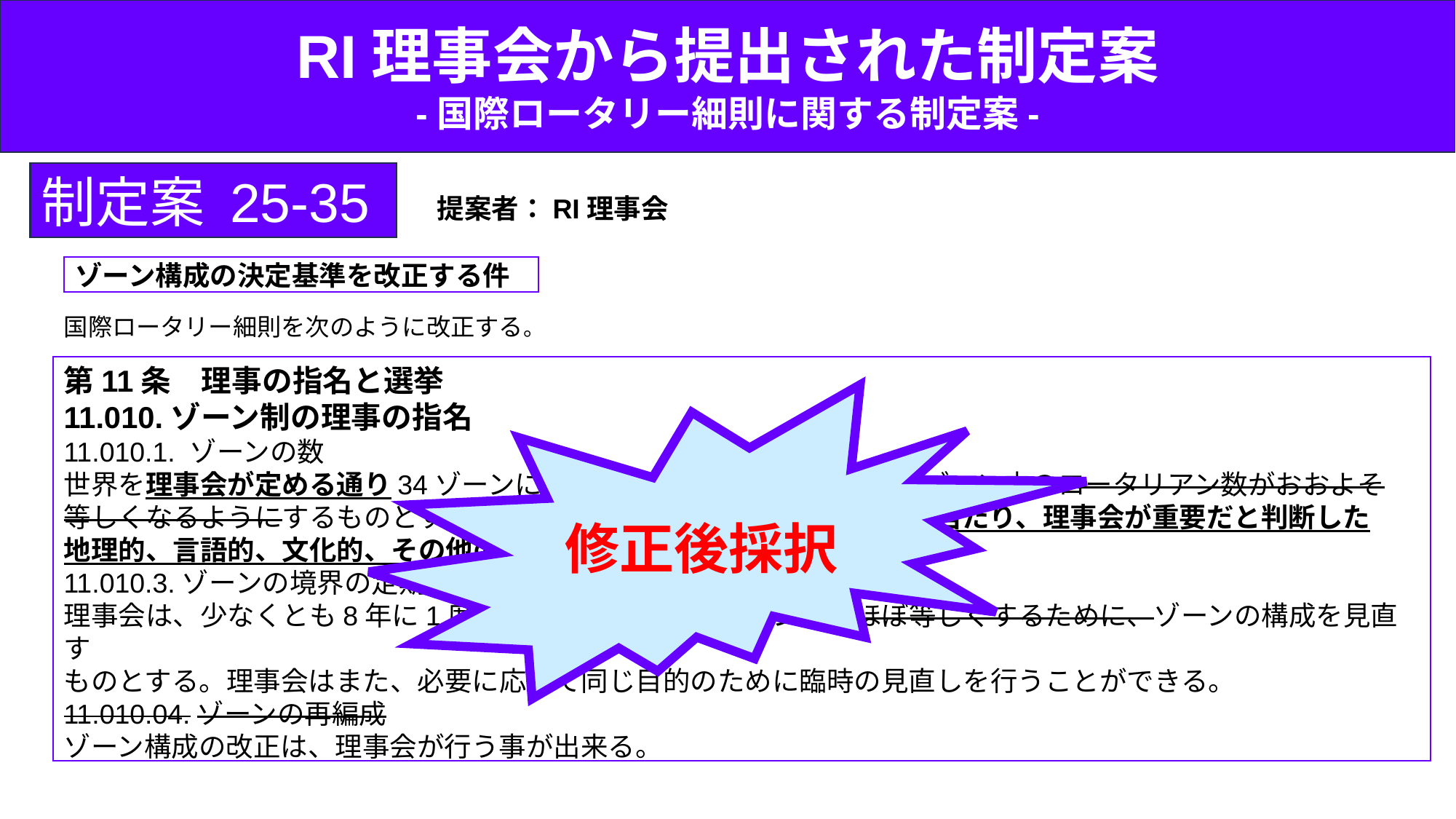

RI理事会から提出された制定案
-国際ロータリー細則に関する制定案-
制定案 25-35
提案者：RI理事会
ゾーン構成の決定基準を改正する件
国際ロータリー細則を次のように改正する。
第11条　理事の指名と選挙
11.010.ゾーン制の理事の指名
11.010.1. ゾーンの数
世界を理事会が定める通り34ゾーンに分割し、理事会が定める通り、ゾーン内のロータリアン数がおおよそ
等しくなるようにするものとする。理事会は、ゾーンの境界を定めるに当たり、理事会が重要だと判断した
地理的、言語的、文化的、その他の要素を考慮できる。
11.010.3.ゾーンの境界の定期的見直し
理事会は、少なくとも8年に1度、ゾーン内のロータリアン数をほぼ等しくするために、ゾーンの構成を見直す
ものとする。理事会はまた、必要に応じて同じ目的のために臨時の見直しを行うことができる。
11.010.04.ゾーンの再編成
ゾーン構成の改正は、理事会が行う事が出来る。
修正後採択